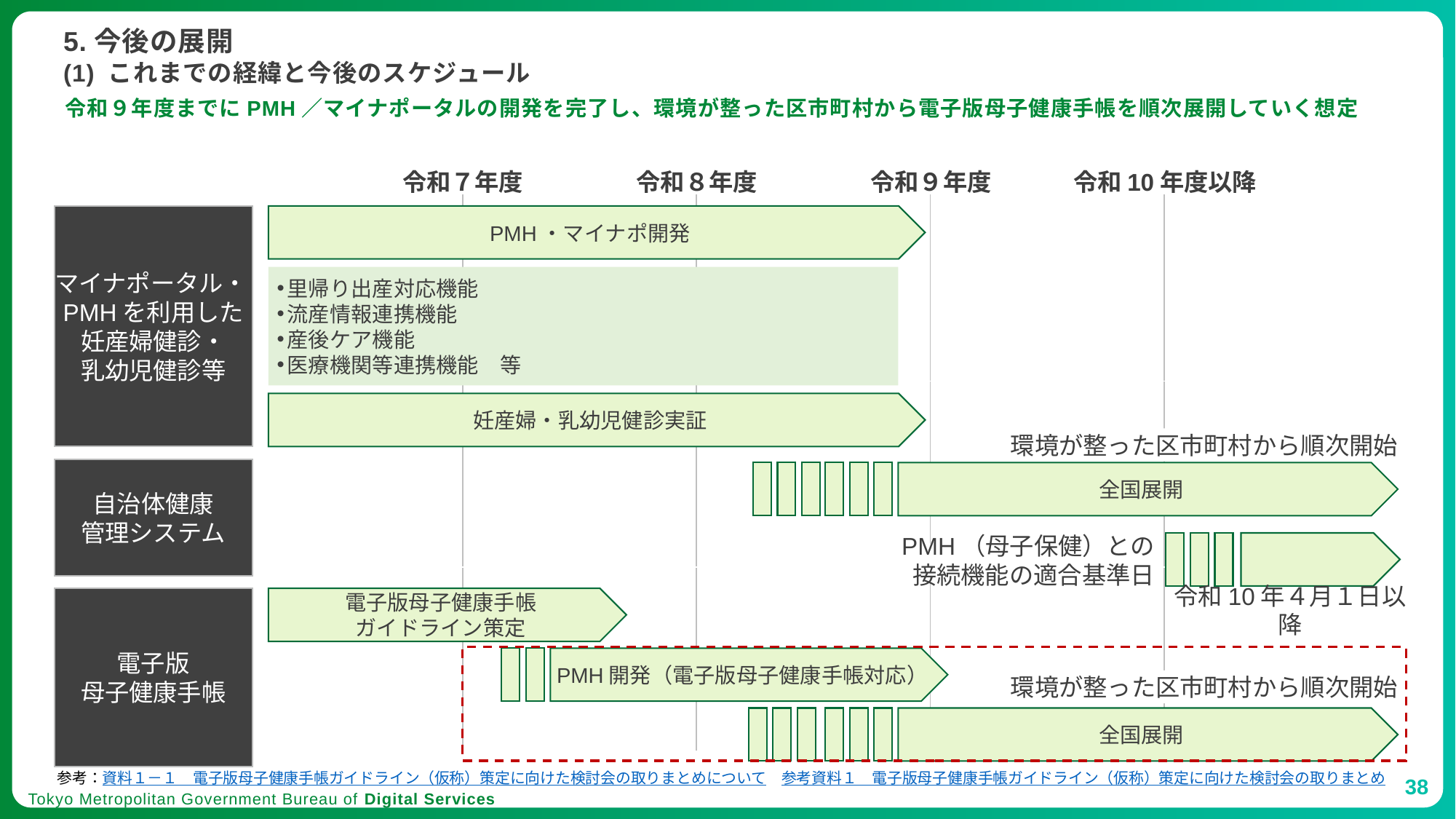

5.今後の展開
# (1) これまでの経緯と今後のスケジュール
令和９年度までにPMH／マイナポータルの開発を完了し、環境が整った区市町村から電子版母子健康手帳を順次展開していく想定
令和７年度
令和８年度
令和９年度
令和10年度以降
|  |  |  |  |  |
| --- | --- | --- | --- | --- |
|  |  |  |  |  |
|  |  |  |  |  |
マイナポータル・PMHを利用した妊産婦健診・
乳幼児健診等
PMH・マイナポ開発
里帰り出産対応機能
流産情報連携機能
産後ケア機能
医療機関等連携機能　等
妊産婦・乳幼児健診実証
環境が整った区市町村から順次開始
自治体健康
管理システム

全国展開

PMH（母子保健）との
接続機能の適合基準日
電子版
母子健康手帳
電子版母子健康手帳
ガイドライン策定
令和10年４月１日以降

PMH開発（電子版母子健康手帳対応）
環境が整った区市町村から順次開始

全国展開
38
参考：資料１－１　電子版母子健康手帳ガイドライン（仮称）策定に向けた検討会の取りまとめについて　参考資料１　電子版母子健康手帳ガイドライン（仮称）策定に向けた検討会の取りまとめ